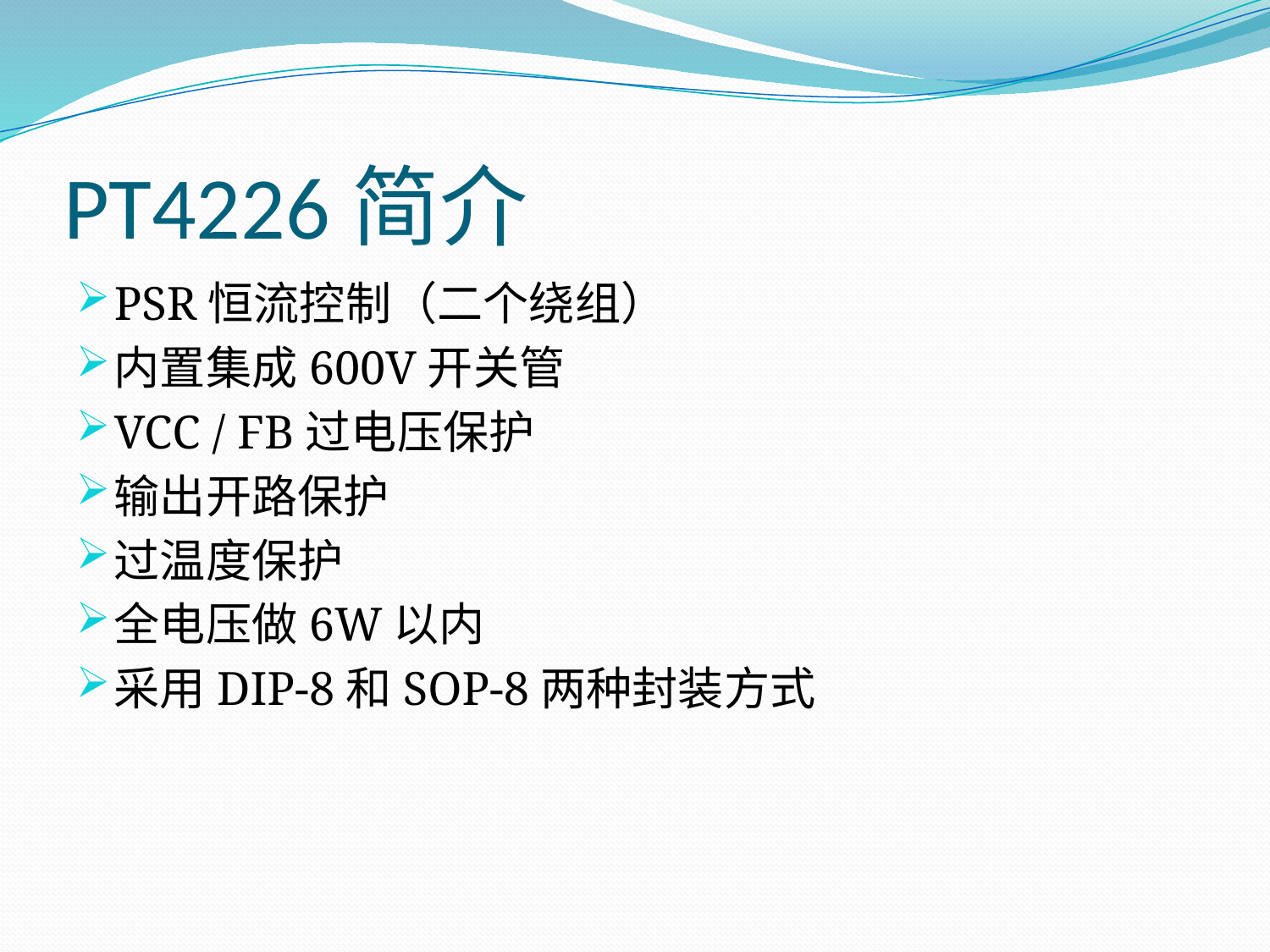

# PT4226简介
PSR恒流控制（二个绕组）
内置集成600V开关管
VCC / FB过电压保护
输出开路保护
过温度保护
全电压做6W以内
采用DIP-8和SOP-8两种封装方式